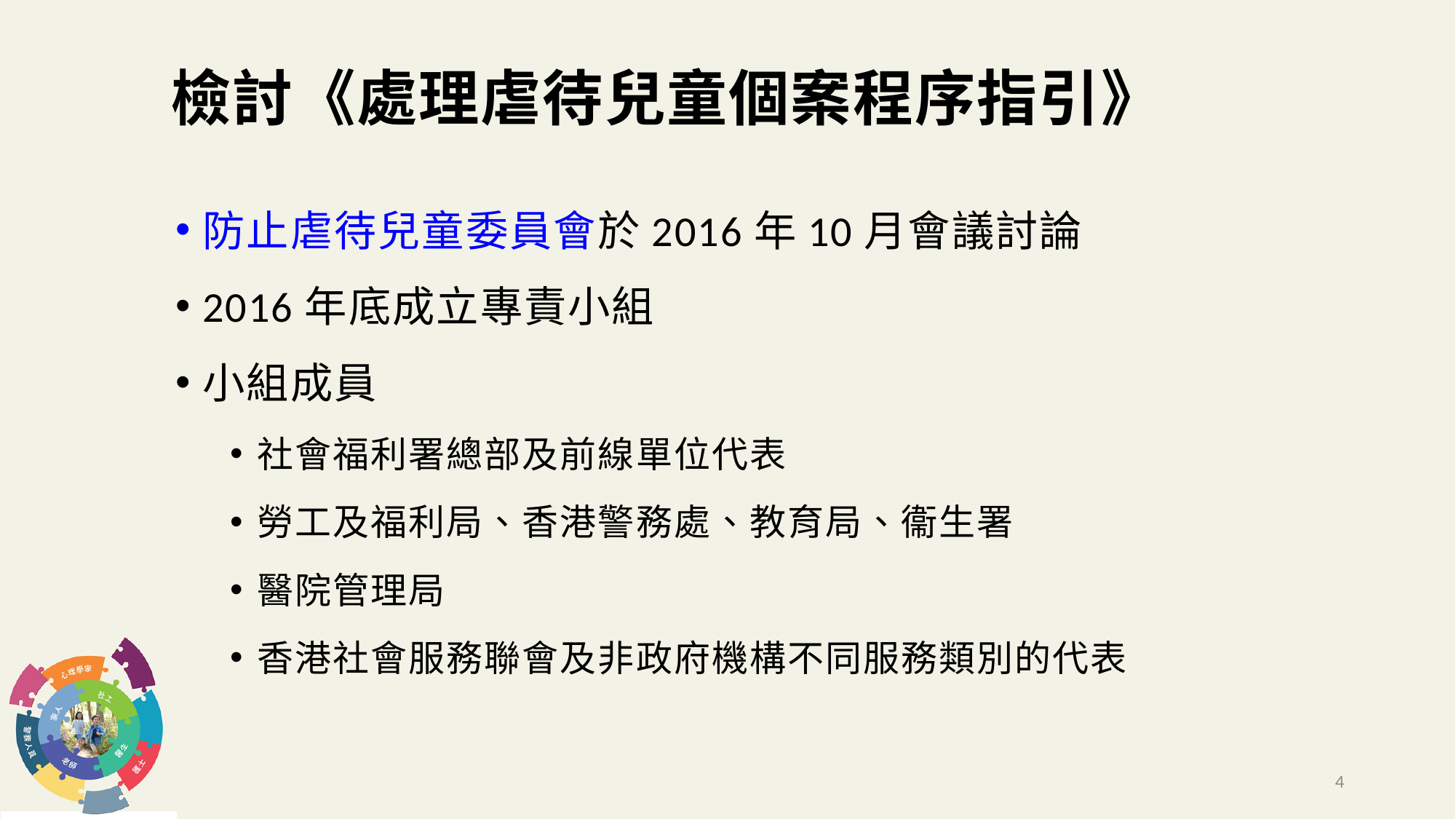

# 檢討《處理虐待兒童個案程序指引》
防止虐待兒童委員會於2016年10月會議討論
2016年底成立專責小組
小組成員
社會福利署總部及前線單位代表
勞工及福利局、香港警務處、教育局、衞生署
醫院管理局
香港社會服務聯會及非政府機構不同服務類別的代表

4